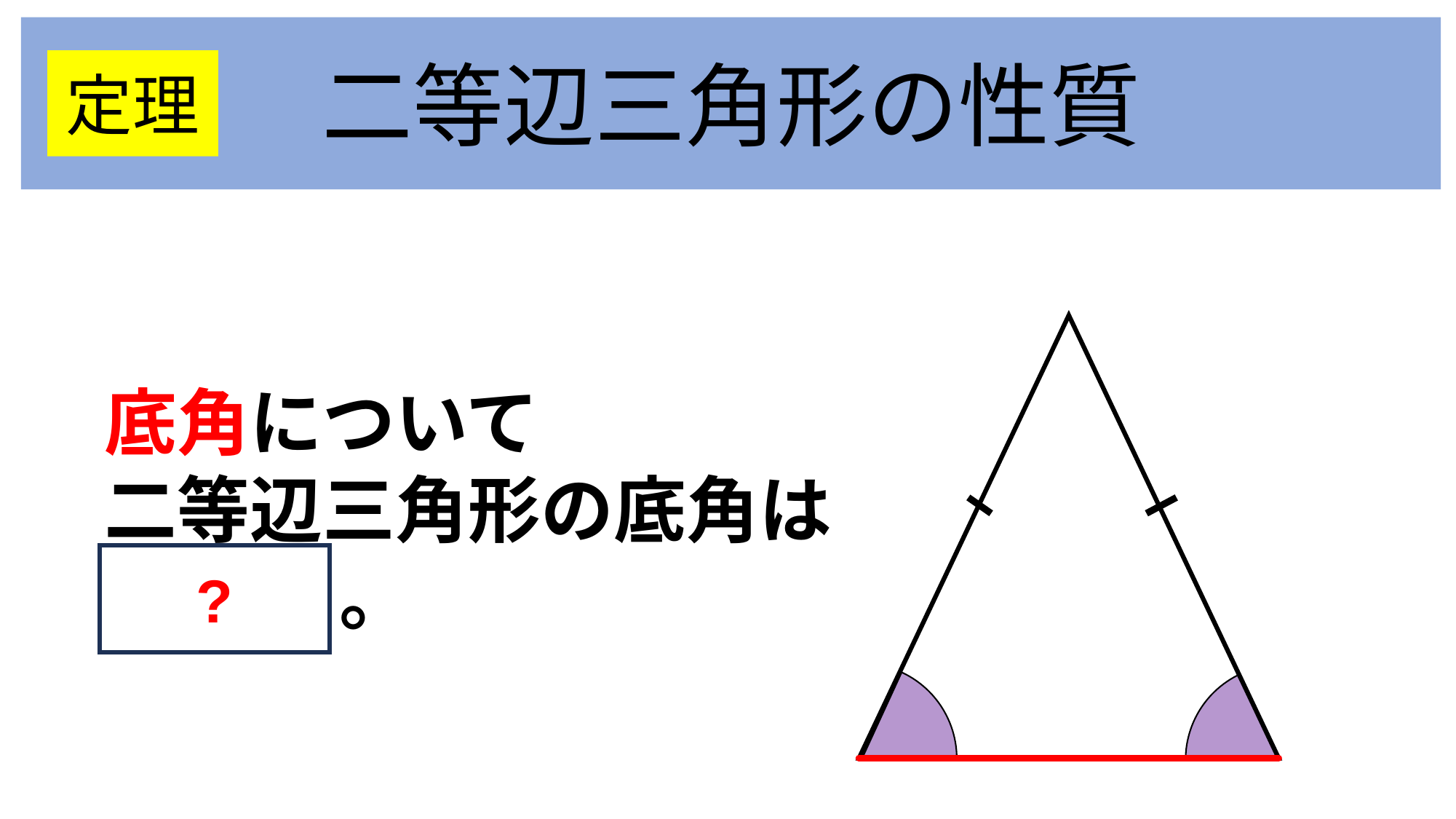

二等辺三角形の性質
定理

底角について
二等辺三角形の底角は
等しい 。
?